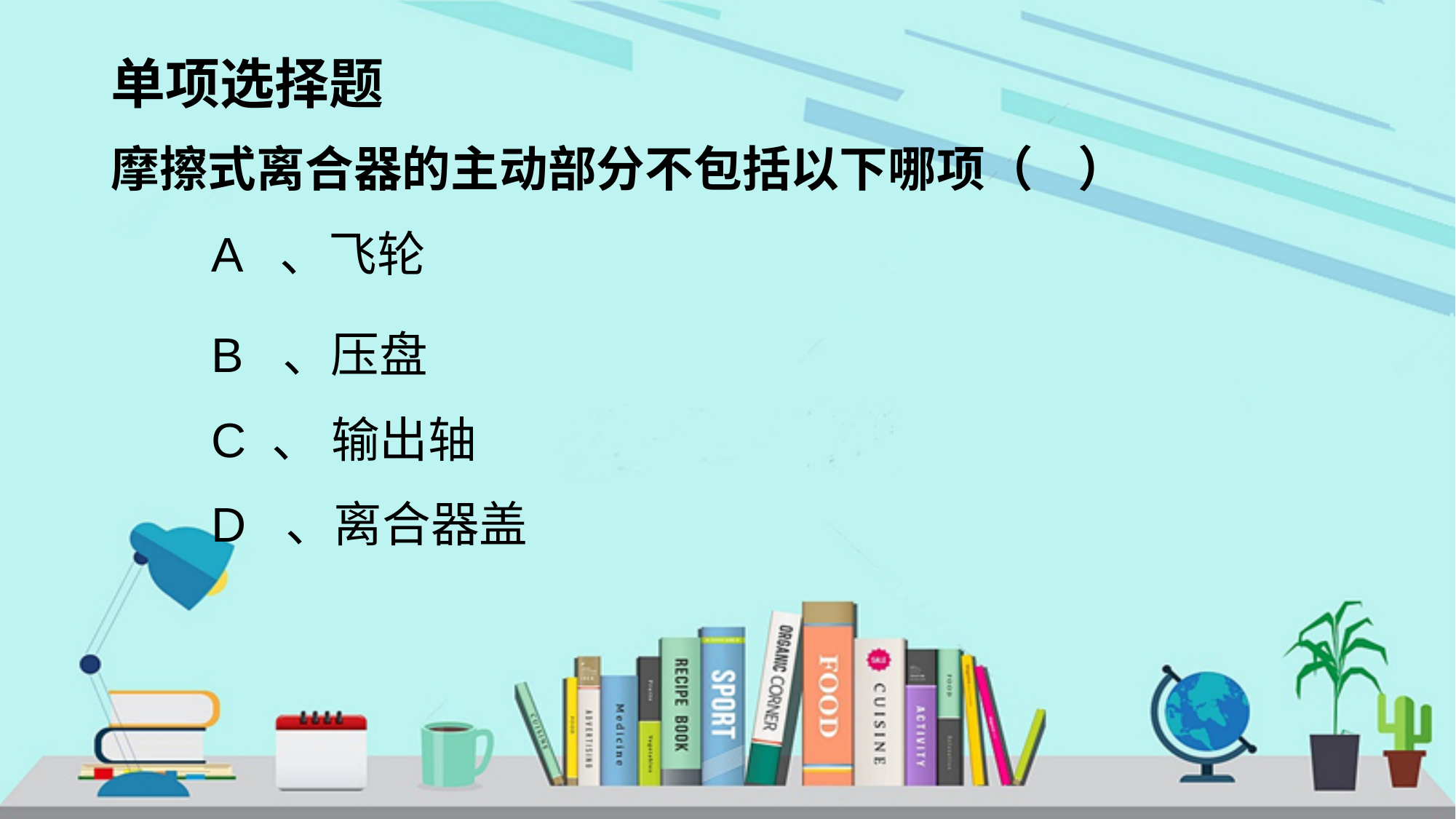

# 单项选择题
摩擦式离合器的主动部分不包括以下哪项（    ）
A  、飞轮
B  、压盘
C 、 输出轴
D  、离合器盖